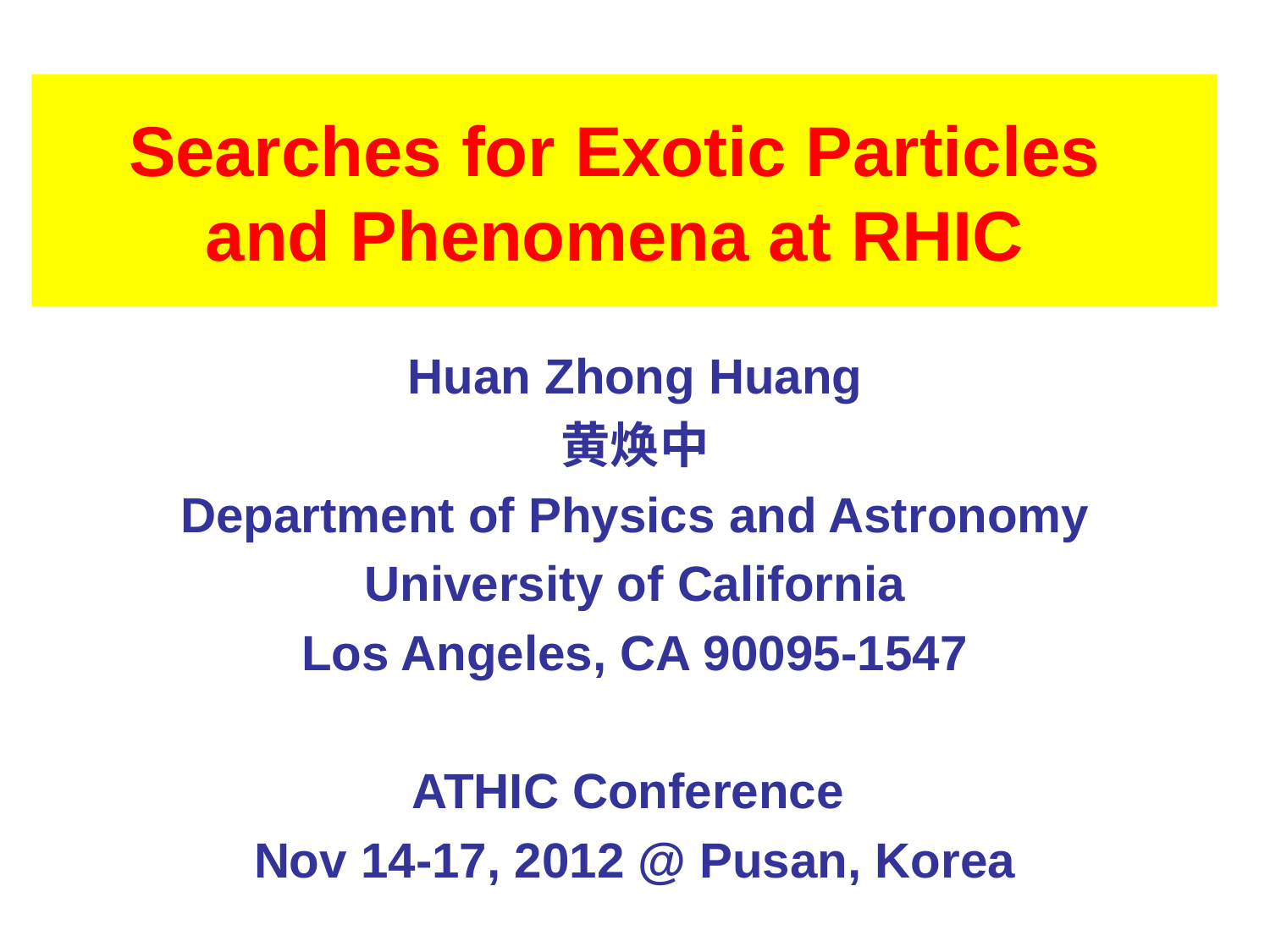

# Searches for Exotic Particles and Phenomena at RHIC
Huan Zhong Huang
黄焕中
Department of Physics and Astronomy
University of California
Los Angeles, CA 90095-1547

ATHIC Conference
Nov 14-17, 2012 @ Pusan, Korea